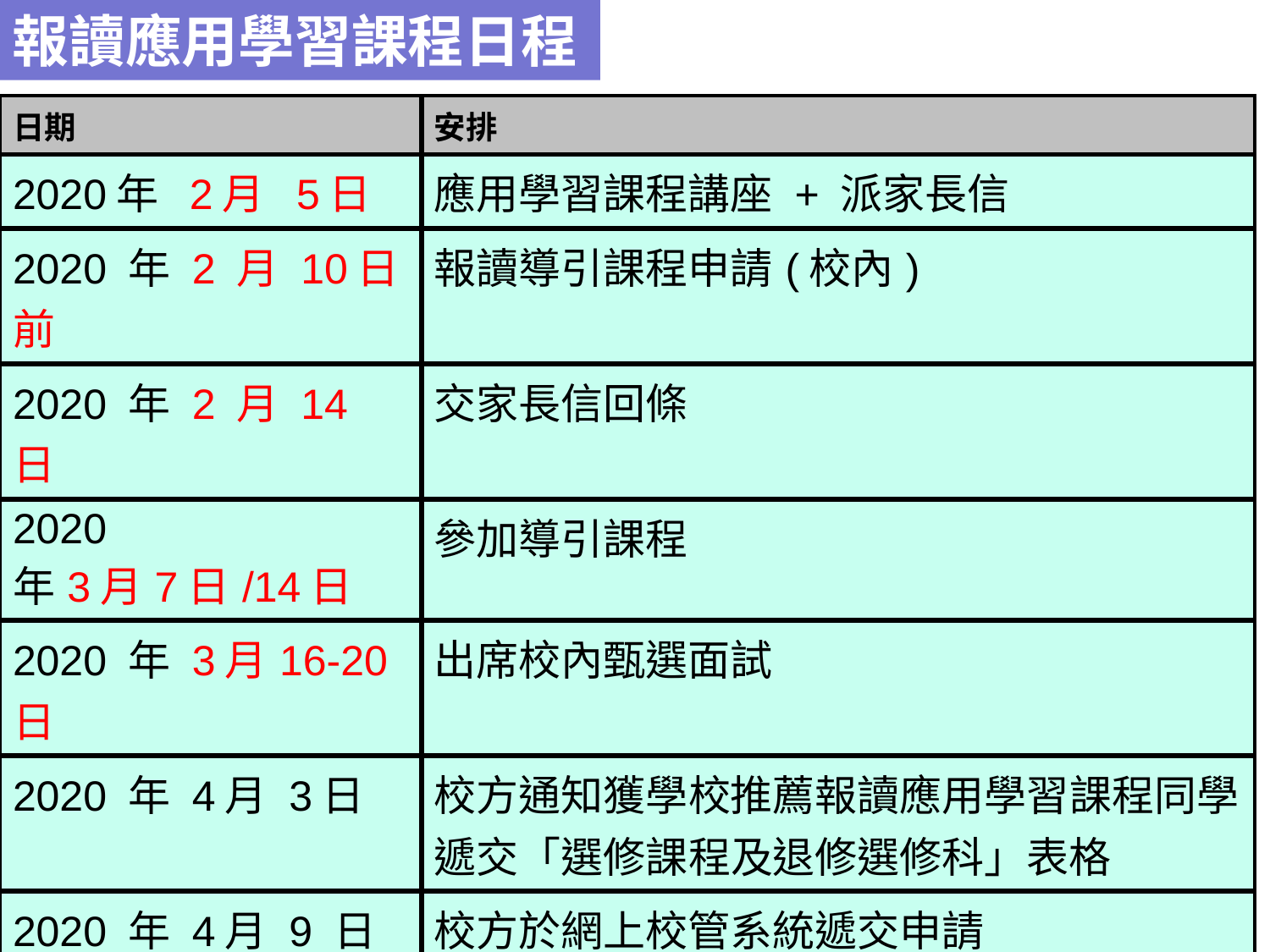

報讀應用學習課程日程
| 日期 | 安排 |
| --- | --- |
| 2020年 2月 5日 | 應用學習課程講座 + 派家長信 |
| 2020 年 2 月 10日前 | 報讀導引課程申請(校內) |
| 2020 年 2 月 14 日 | 交家長信回條 |
| 2020 年3月7日/14日 | 參加導引課程 |
| 2020 年 3月16-20日 | 出席校內甄選面試 |
| 2020 年 4月 3日 | 校方通知獲學校推薦報讀應用學習課程同學遞交「選修課程及退修選修科」表格 |
| 2020 年 4月 9 日前 | 校方於網上校管系統遞交申請 |
| 2020 年 4月底前 | 校方按EDB通知知會學生出席報讀機構面試 |
| 2020 年 5月9日 2020 年 5月16日 | 獲學校推薦報讀應用學習課程同學出席課程提供機構安排的面試 |
| 2020 年 6月 9日開始 | EDB公佈甄選結果 |
| 2020 年 6月22日前 | 校方確定修讀學生資料 |